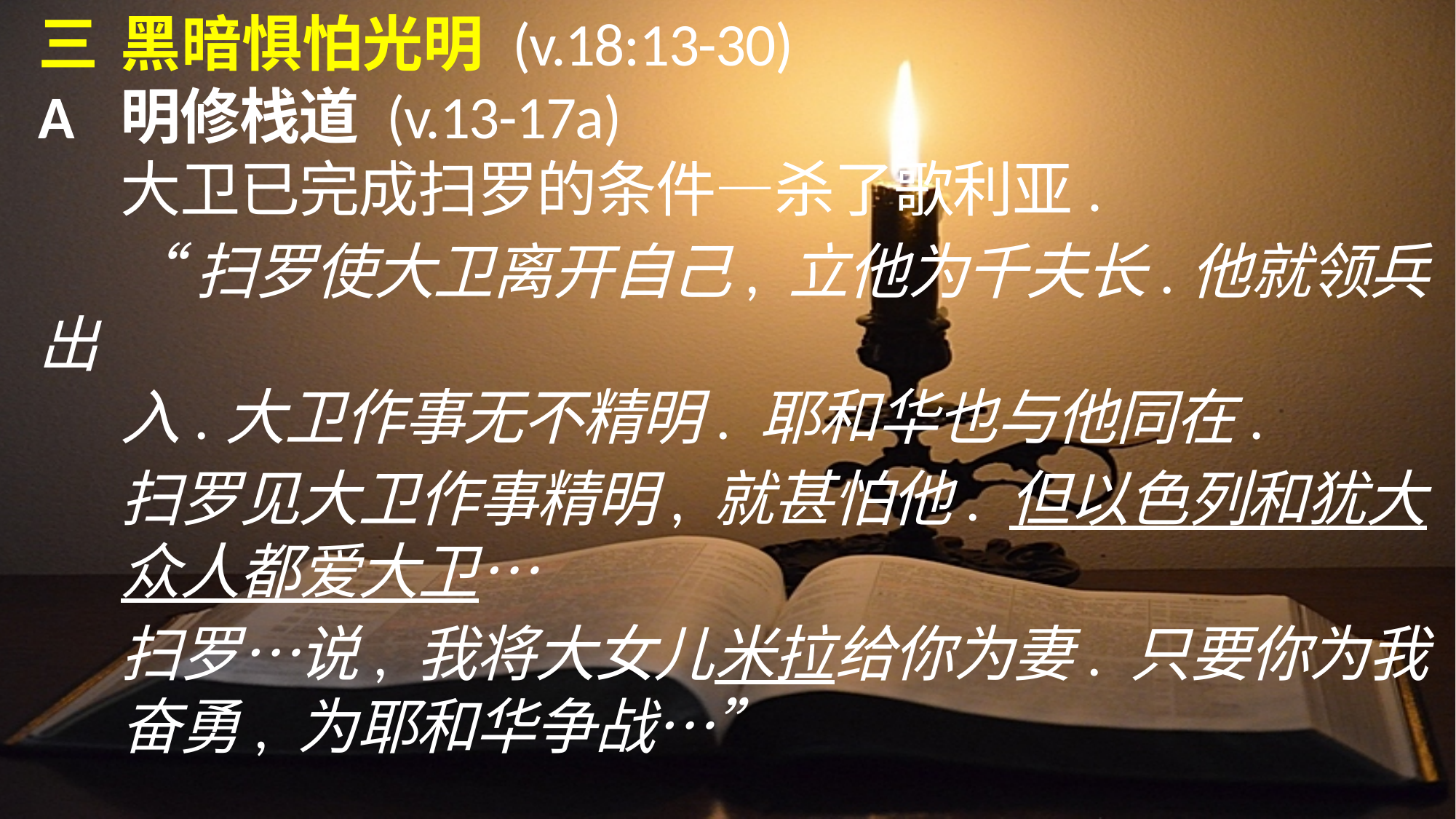

三	黑暗惧怕光明 (v.18:13-30)
A	明修栈道 (v.13-17a)
	大卫已完成扫罗的条件—杀了歌利亚.
	“扫罗使大卫离开自己, 立他为千夫长.他就领兵出
	入.大卫作事无不精明. 耶和华也与他同在.
	扫罗见大卫作事精明, 就甚怕他. 但以色列和犹大
	众人都爱大卫…
	扫罗…说, 我将大女儿米拉给你为妻. 只要你为我
	奋勇, 为耶和华争战…”